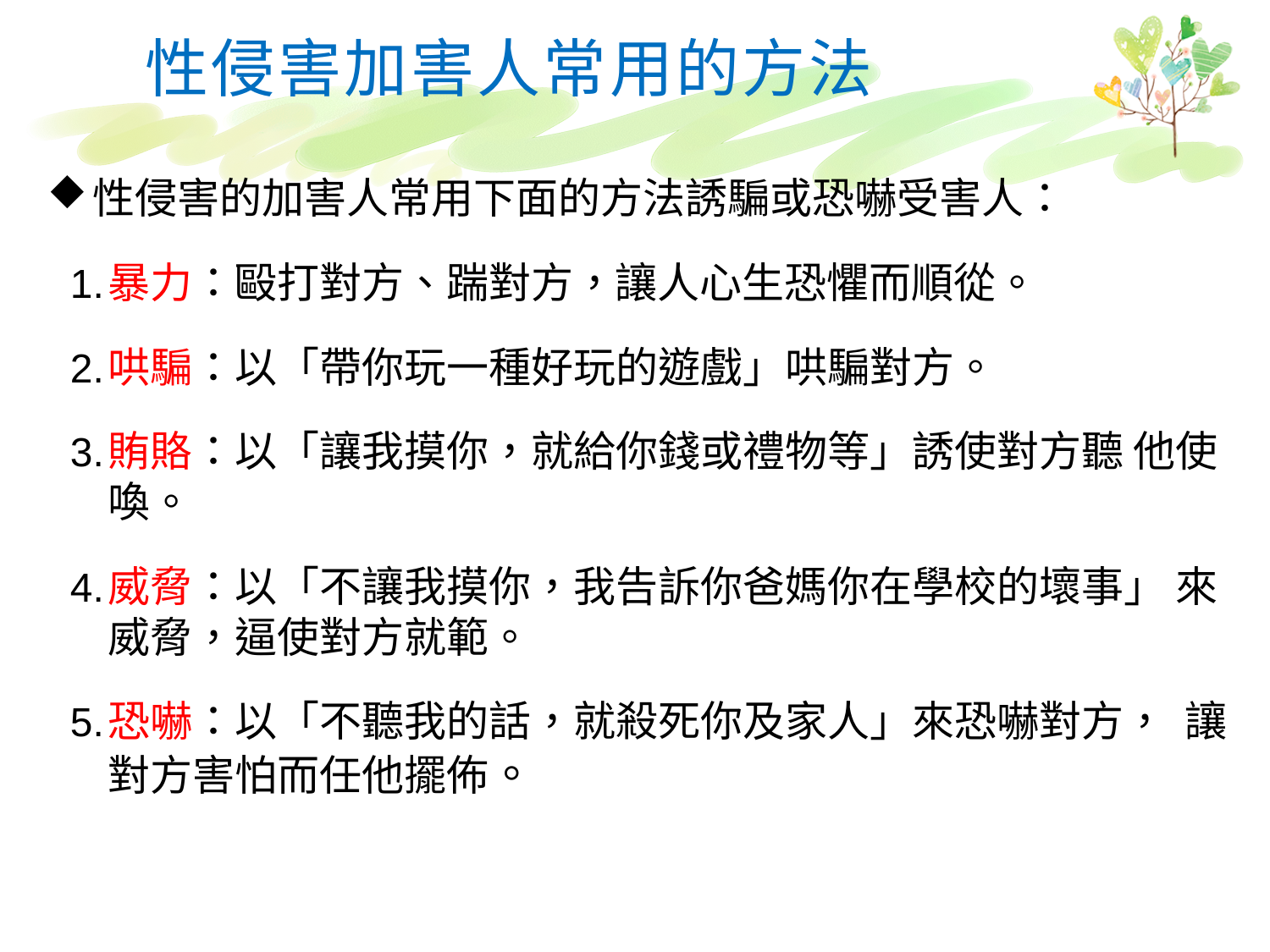

# 性侵害加害人常用的方法
性侵害的加害人常用下面的方法誘騙或恐嚇受害人：
暴力：毆打對方、踹對方，讓人心生恐懼而順從。
哄騙：以「帶你玩一種好玩的遊戲」哄騙對方。
賄賂：以「讓我摸你，就給你錢或禮物等」誘使對方聽 他使喚。
威脅：以「不讓我摸你，我告訴你爸媽你在學校的壞事」 來威脅，逼使對方就範。
恐嚇：以「不聽我的話，就殺死你及家人」來恐嚇對方，  讓對方害怕而任他擺佈。
12